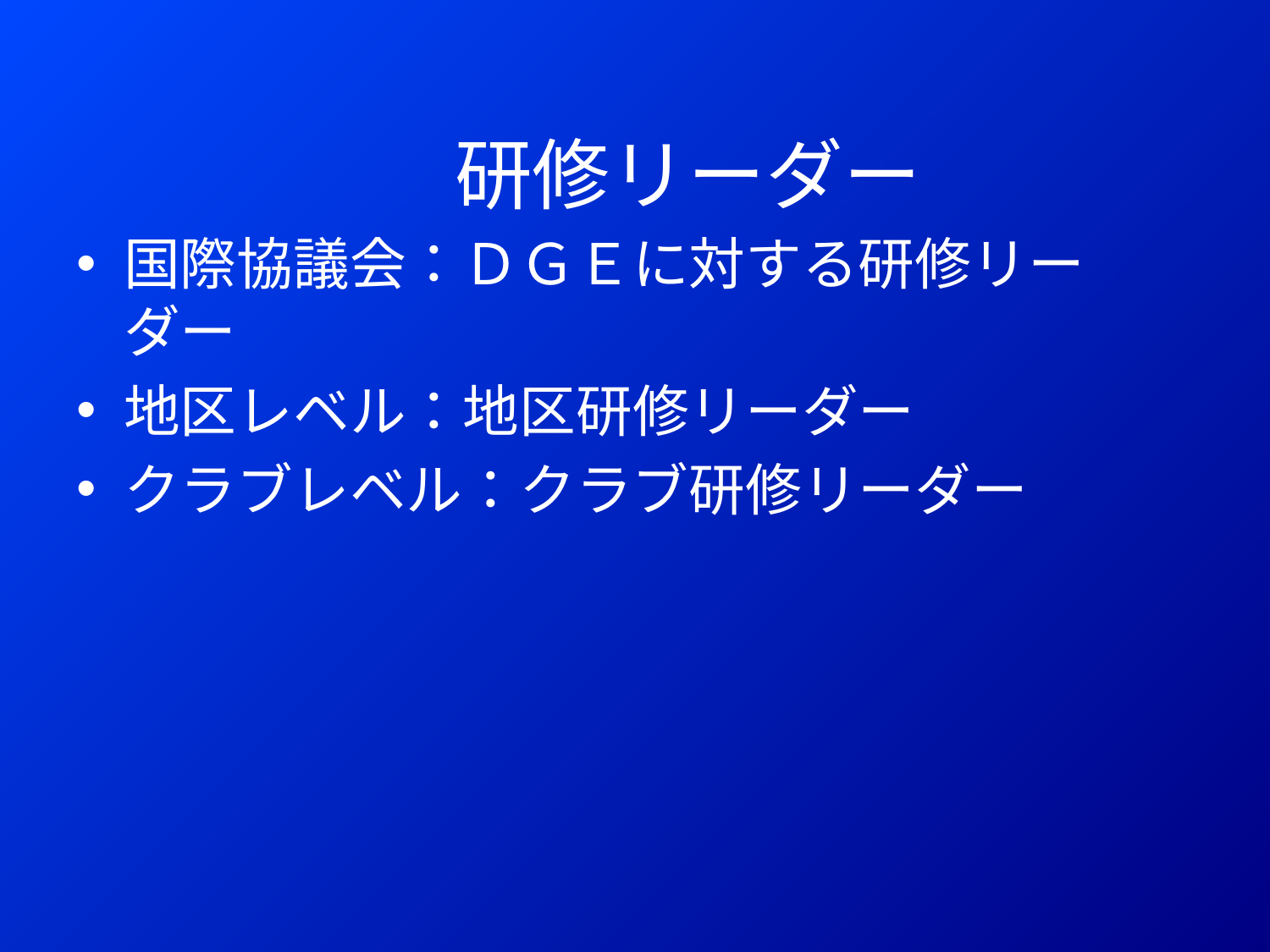

研修リーダー
国際協議会：ＤＧＥに対する研修リーダー
地区レベル：地区研修リーダー
クラブレベル：クラブ研修リーダー